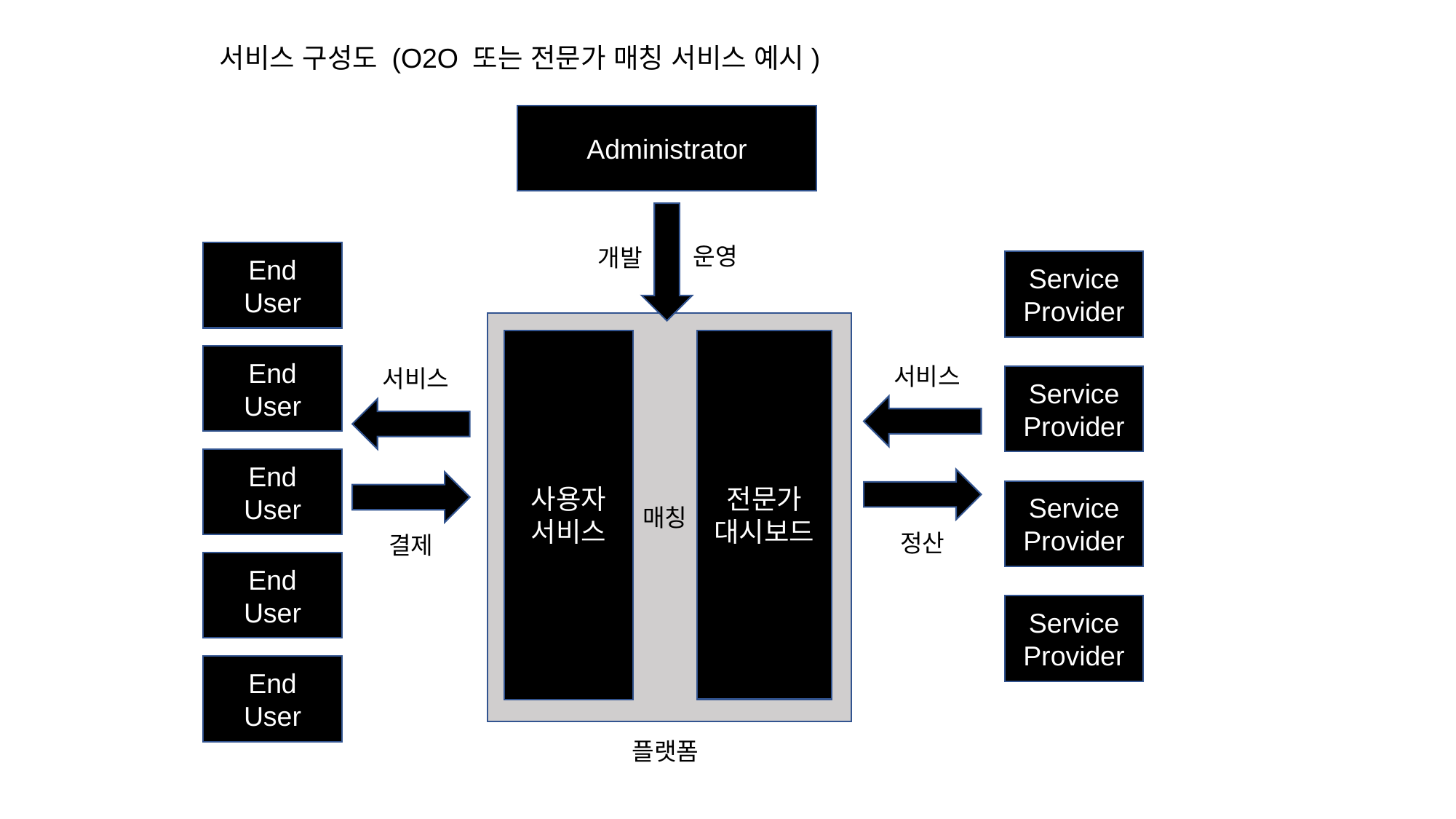

서비스 구성도 (O2O 또는 전문가 매칭 서비스 예시)
Administrator
운영

개발
End
User
Service
Provider

전문가
대시보드
사용자
서비스
End
User
서비스
서비스
Service
Provider

End
User

Service
Provider
매칭
정산
결제
End
User
Service
Provider
End
User
플랫폼